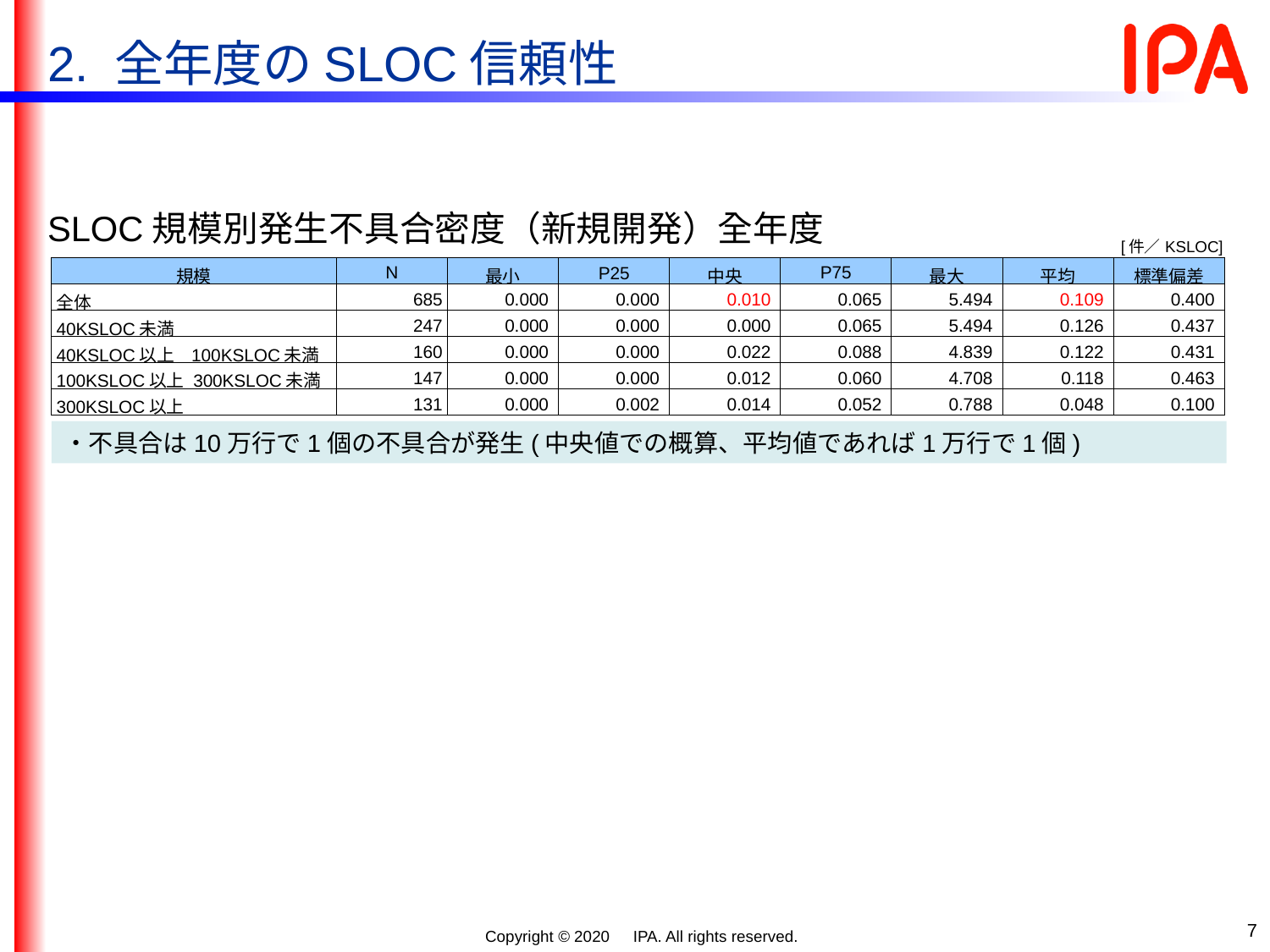

2. 全年度のSLOC信頼性
SLOC規模別発生不具合密度（新規開発）全年度
|  |  |  |  |  |  |  |  | [件／KSLOC] |
| --- | --- | --- | --- | --- | --- | --- | --- | --- |
| 規模 | N | 最小 | P25 | 中央 | P75 | 最大 | 平均 | 標準偏差 |
| 全体 | 685 | 0.000 | 0.000 | 0.010 | 0.065 | 5.494 | 0.109 | 0.400 |
| 40KSLOC未満 | 247 | 0.000 | 0.000 | 0.000 | 0.065 | 5.494 | 0.126 | 0.437 |
| 40KSLOC以上 100KSLOC未満 | 160 | 0.000 | 0.000 | 0.022 | 0.088 | 4.839 | 0.122 | 0.431 |
| 100KSLOC以上 300KSLOC未満 | 147 | 0.000 | 0.000 | 0.012 | 0.060 | 4.708 | 0.118 | 0.463 |
| 300KSLOC以上 | 131 | 0.000 | 0.002 | 0.014 | 0.052 | 0.788 | 0.048 | 0.100 |
・不具合は10万行で1個の不具合が発生(中央値での概算、平均値であれば1万行で1個)
7